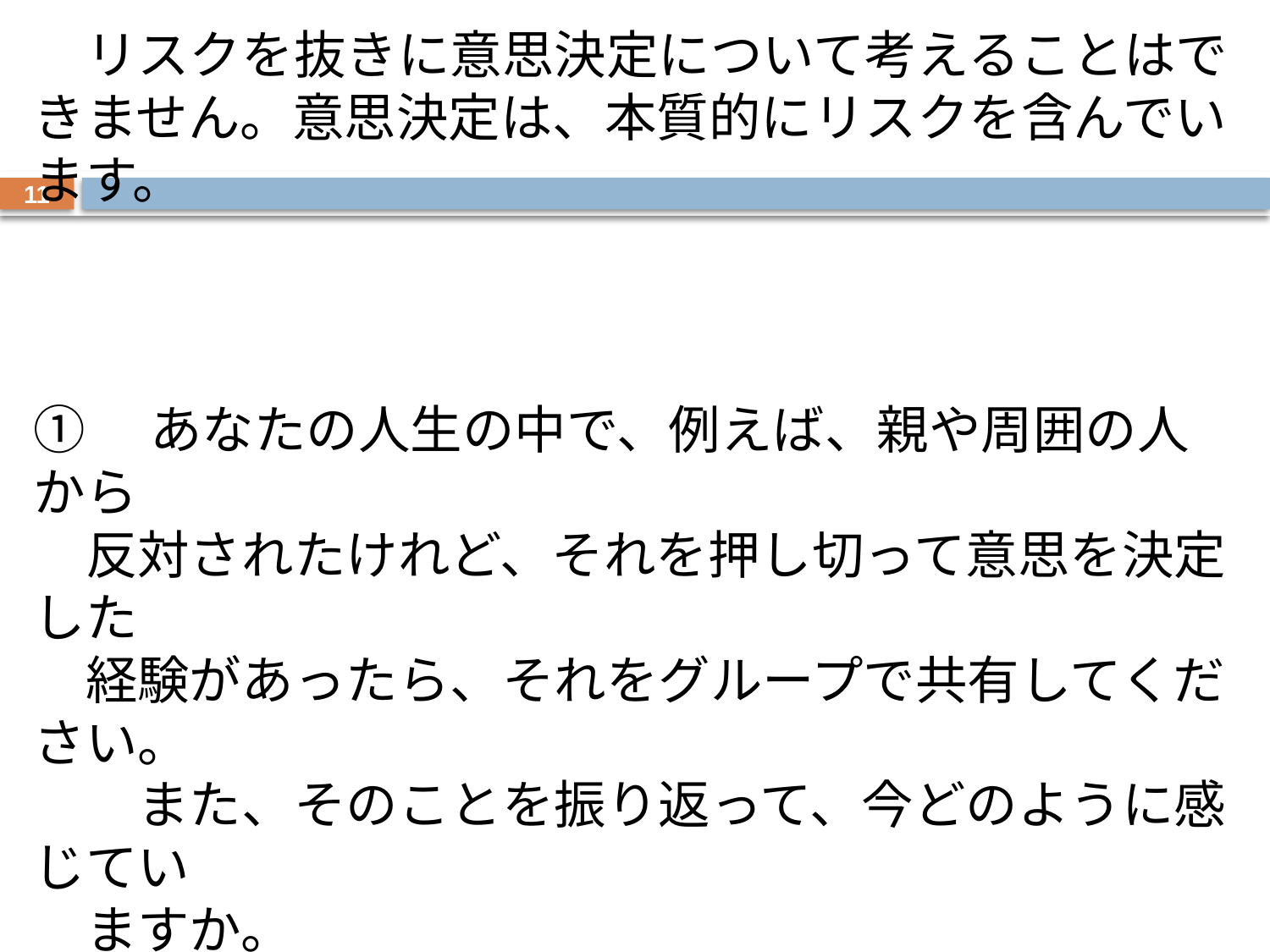

リスクを抜きに意思決定について考えることはできません。意思決定は、本質的にリスクを含んでいます。

①　あなたの人生の中で、例えば、親や周囲の人から
　反対されたけれど、それを押し切って意思を決定した
　経験があったら、それをグループで共有してください。
　　また、そのことを振り返って、今どのように感じてい
　ますか。
11